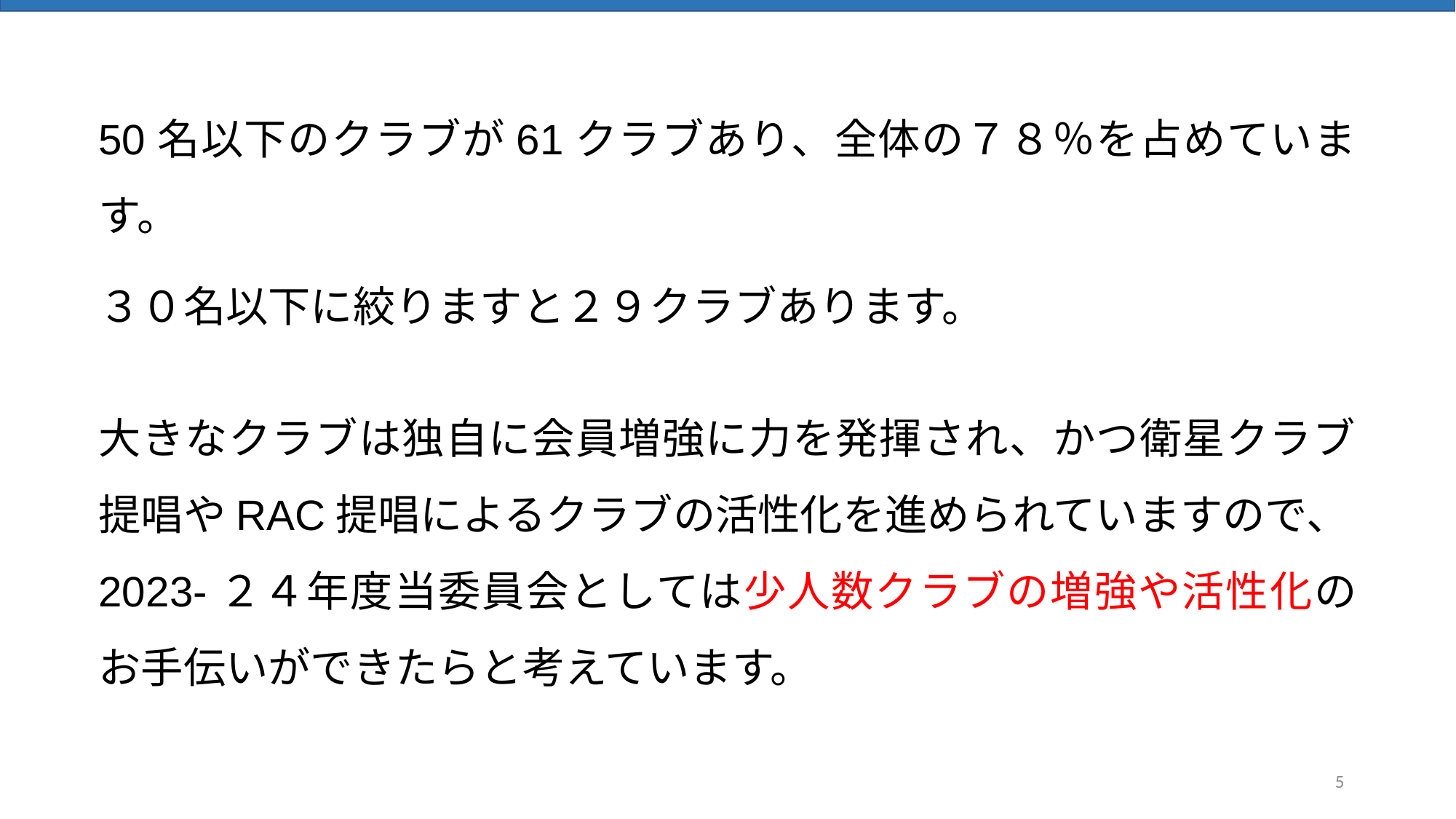

会員数が少ないクラブの活性化
50名以下のクラブが61クラブあり、全体の７８％を占めています。
３０名以下に絞りますと２９クラブあります。
大きなクラブは独自に会員増強に力を発揮され、かつ衛星クラブ提唱やRAC提唱によるクラブの活性化を進められていますので、2023-２４年度当委員会としては少人数クラブの増強や活性化のお手伝いができたらと考えています。

5